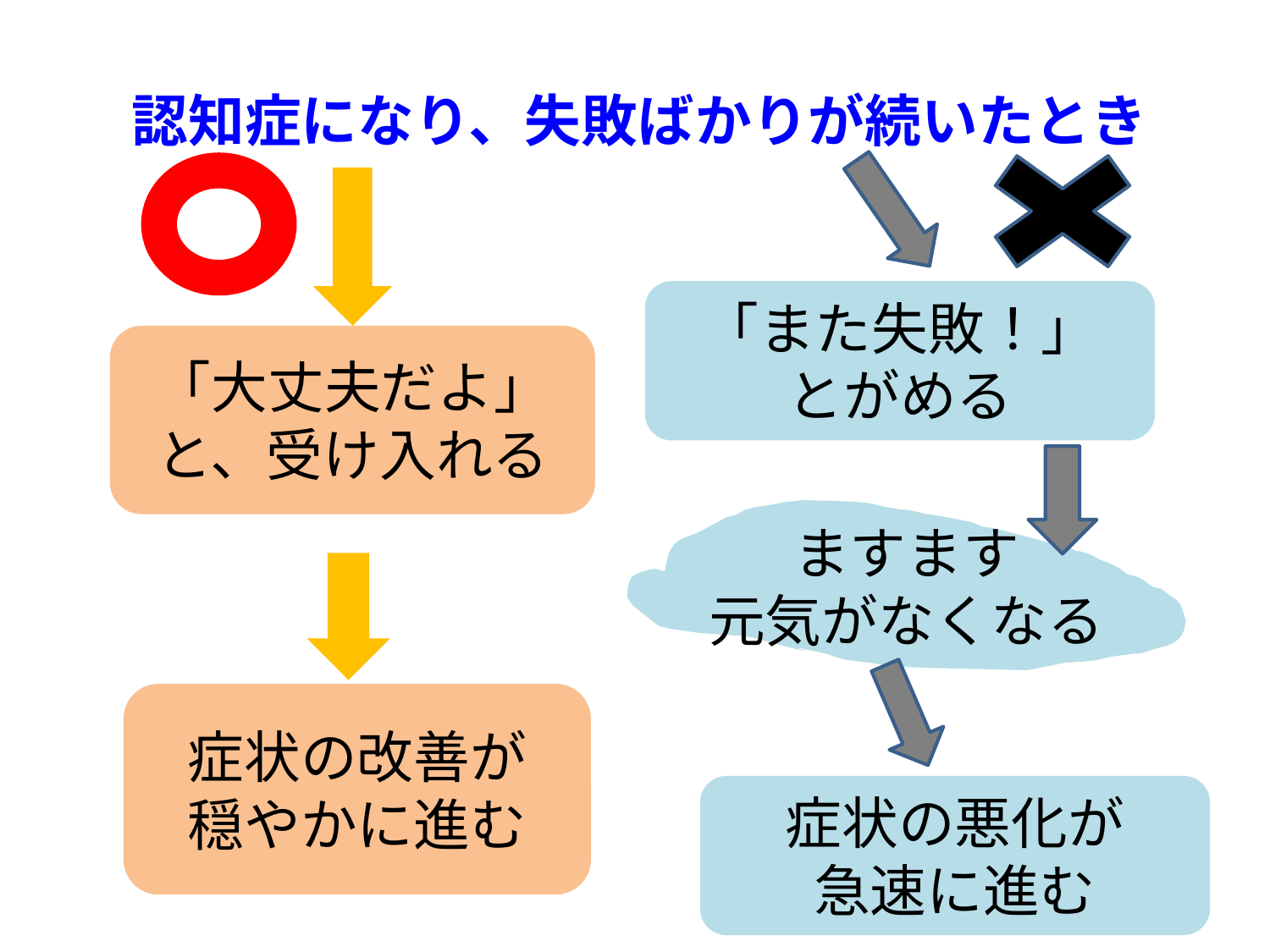

# 認知症になり、失敗ばかりが続いたとき

「また失敗！」
とがめる
「大丈夫だよ」
と、受け入れる

ますます
元気がなくなる

症状の改善が
穏やかに進む
症状の悪化が
急速に進む